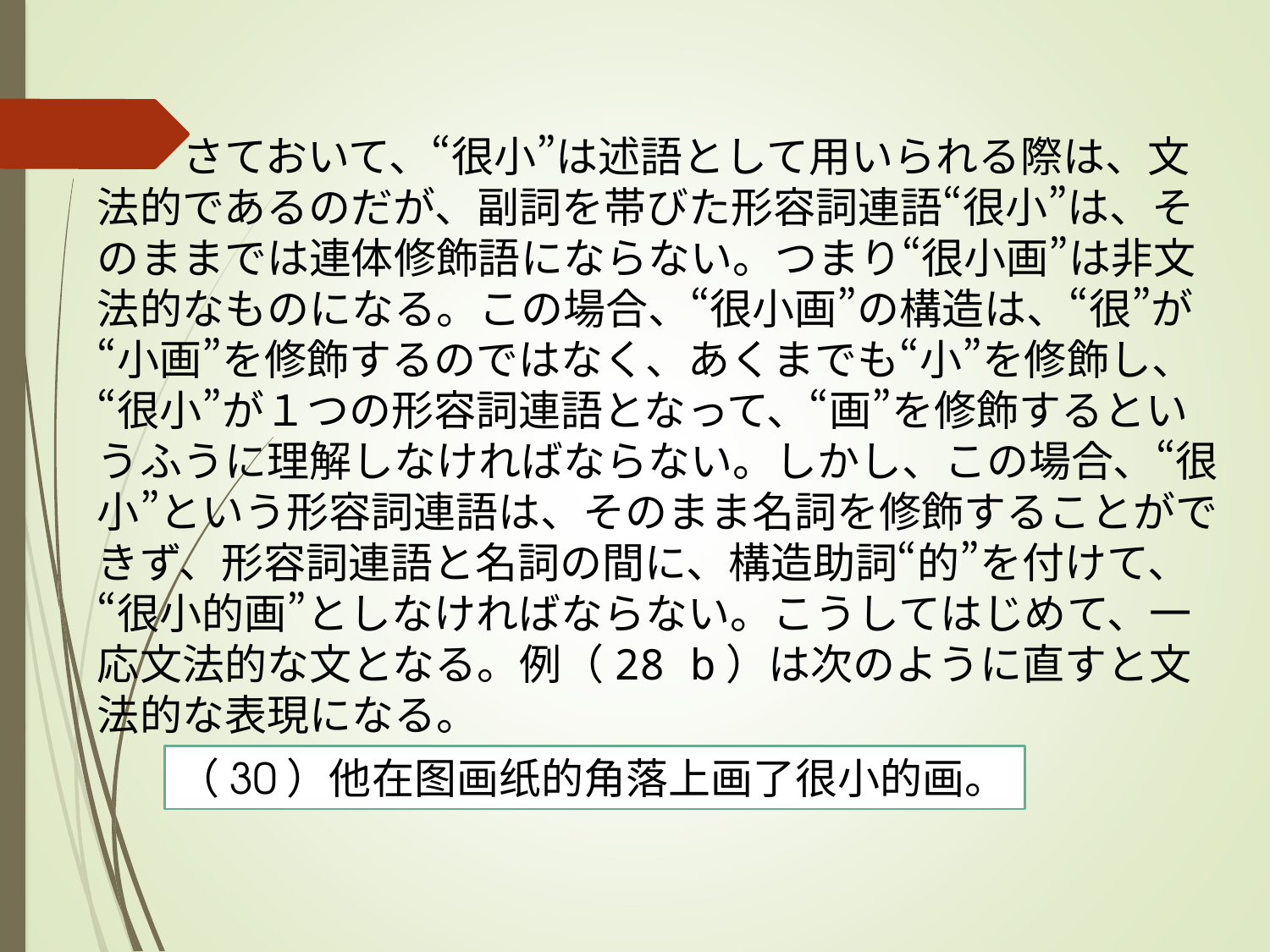

さておいて、“很小”は述語として用いられる際は、文法的であるのだが、副詞を帯びた形容詞連語“很小”は、そのままでは連体修飾語にならない。つまり“很小画”は非文法的なものになる。この場合、“很小画”の構造は、“很”が“小画”を修飾するのではなく、あくまでも“小”を修飾し、“很小”が１つの形容詞連語となって、“画”を修飾するというふうに理解しなければならない。しかし、この場合、“很小”という形容詞連語は、そのまま名詞を修飾することができず、形容詞連語と名詞の間に、構造助詞“的”を付けて、“很小的画”としなければならない。こうしてはじめて、一応文法的な文となる。例（28 b）は次のように直すと文法的な表現になる。
（30）他在图画纸的角落上画了很小的画。